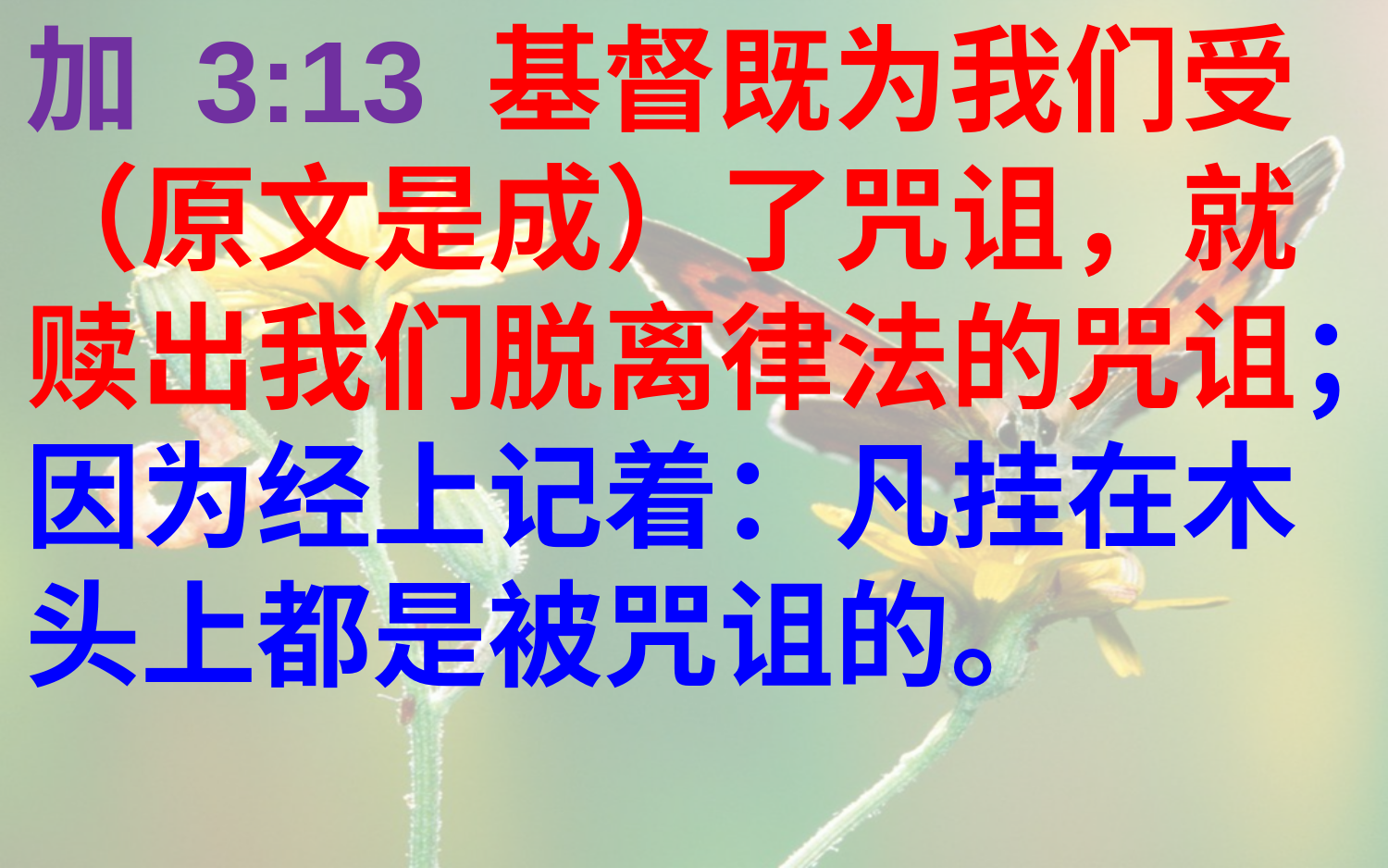

加 3:13 基督既为我们受（原文是成）了咒诅，就赎出我们脱离律法的咒诅；因为经上记着：凡挂在木头上都是被咒诅的。